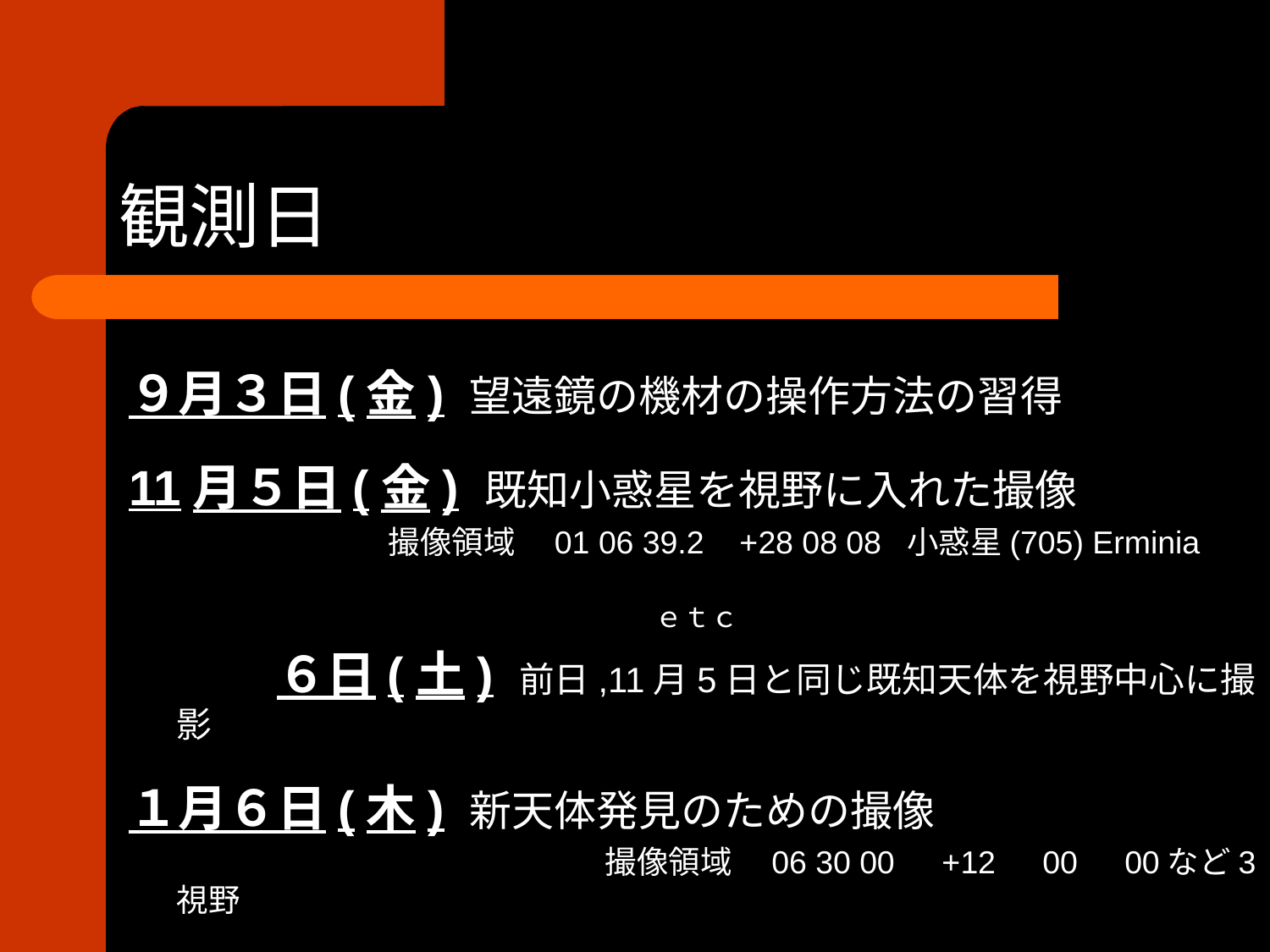

# 観測日
９月３日(金) 望遠鏡の機材の操作方法の習得

11月５日(金) 既知小惑星を視野に入れた撮像
                                              撮像領域　01 06 39.2    +28 08 08  小惑星(705) Erminia
　　　　　　　　　　　　　　　　　　　　　　　　　　　　　　　　　　　　　　　　　　　　　　　　　　　　　　　　　ｅｔｃ
　　　６日(土) 前日,11月5日と同じ既知天体を視野中心に撮影

１月６日(木) 新天体発見のための撮像
　　　　　　　　　　　　　　　撮像領域　06 30 00　+12　00　00など3視野